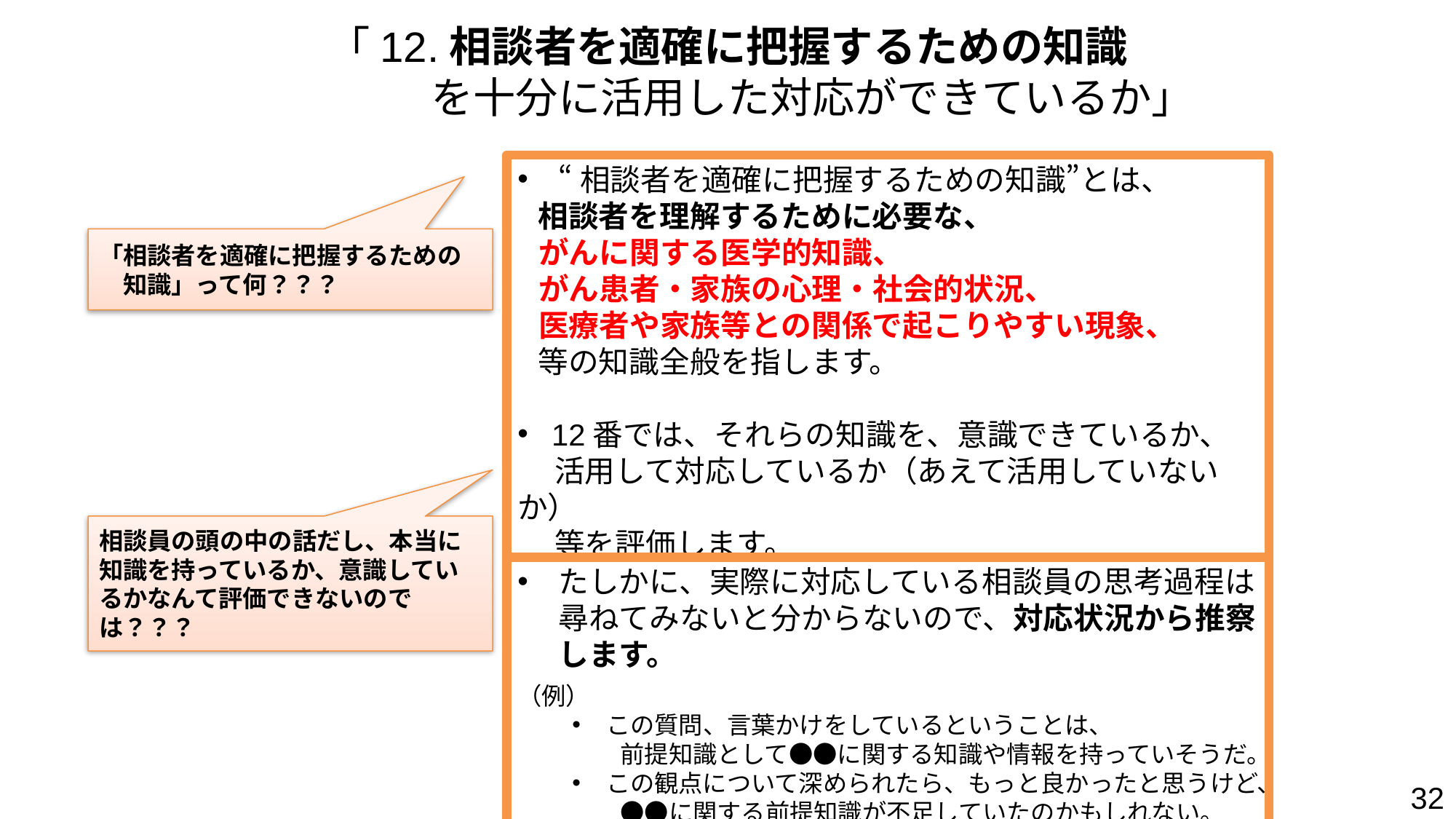

# 「12.相談者を適確に把握するための知識 　　　　を十分に活用した対応ができているか」
“相談者を適確に把握するための知識”とは、
  相談者を理解するために必要な、
  がんに関する医学的知識、
  がん患者・家族の心理・社会的状況、
  医療者や家族等との関係で起こりやすい現象、
  等の知識全般を指します。

12番では、それらの知識を、意識できているか、
　 活用して対応しているか（あえて活用していないか）
　 等を評価します。
「相談者を適確に把握するための
　知識」って何？？？
相談員の頭の中の話だし、本当に知識を持っているか、意識しているかなんて評価できないのでは？？？
たしかに、実際に対応している相談員の思考過程は尋ねてみないと分からないので、対応状況から推察します。
（例）
この質問、言葉かけをしているということは、
　　前提知識として●●に関する知識や情報を持っていそうだ。
この観点について深められたら、もっと良かったと思うけど、
　　●●に関する前提知識が不足していたのかもしれない。
32